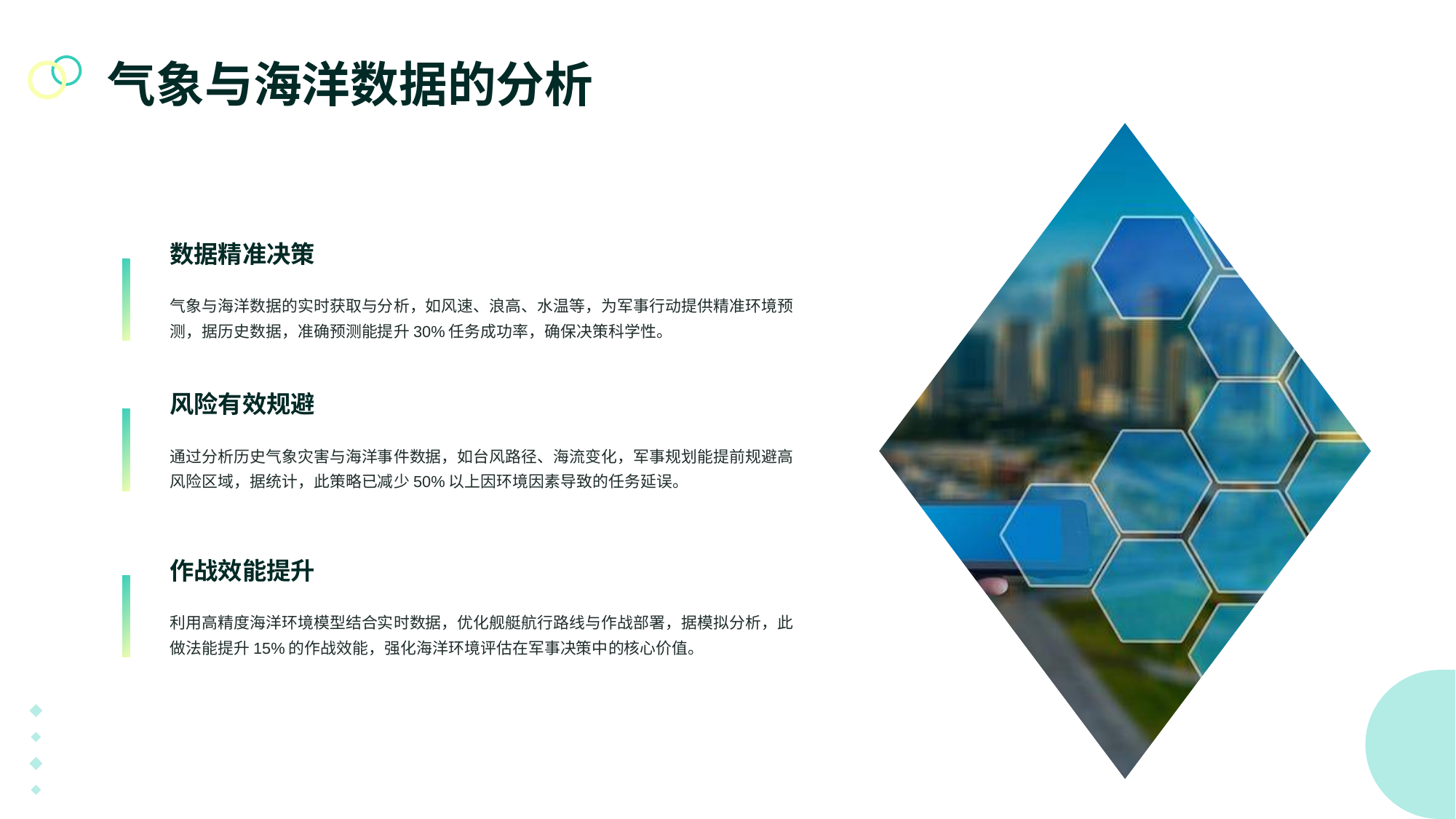

气象与海洋数据的分析

数据精准决策

气象与海洋数据的实时获取与分析，如风速、浪高、水温等，为军事行动提供精准环境预测，据历史数据，准确预测能提升30%任务成功率，确保决策科学性。
风险有效规避

通过分析历史气象灾害与海洋事件数据，如台风路径、海流变化，军事规划能提前规避高风险区域，据统计，此策略已减少50%以上因环境因素导致的任务延误。
作战效能提升

利用高精度海洋环境模型结合实时数据，优化舰艇航行路线与作战部署，据模拟分析，此做法能提升15%的作战效能，强化海洋环境评估在军事决策中的核心价值。